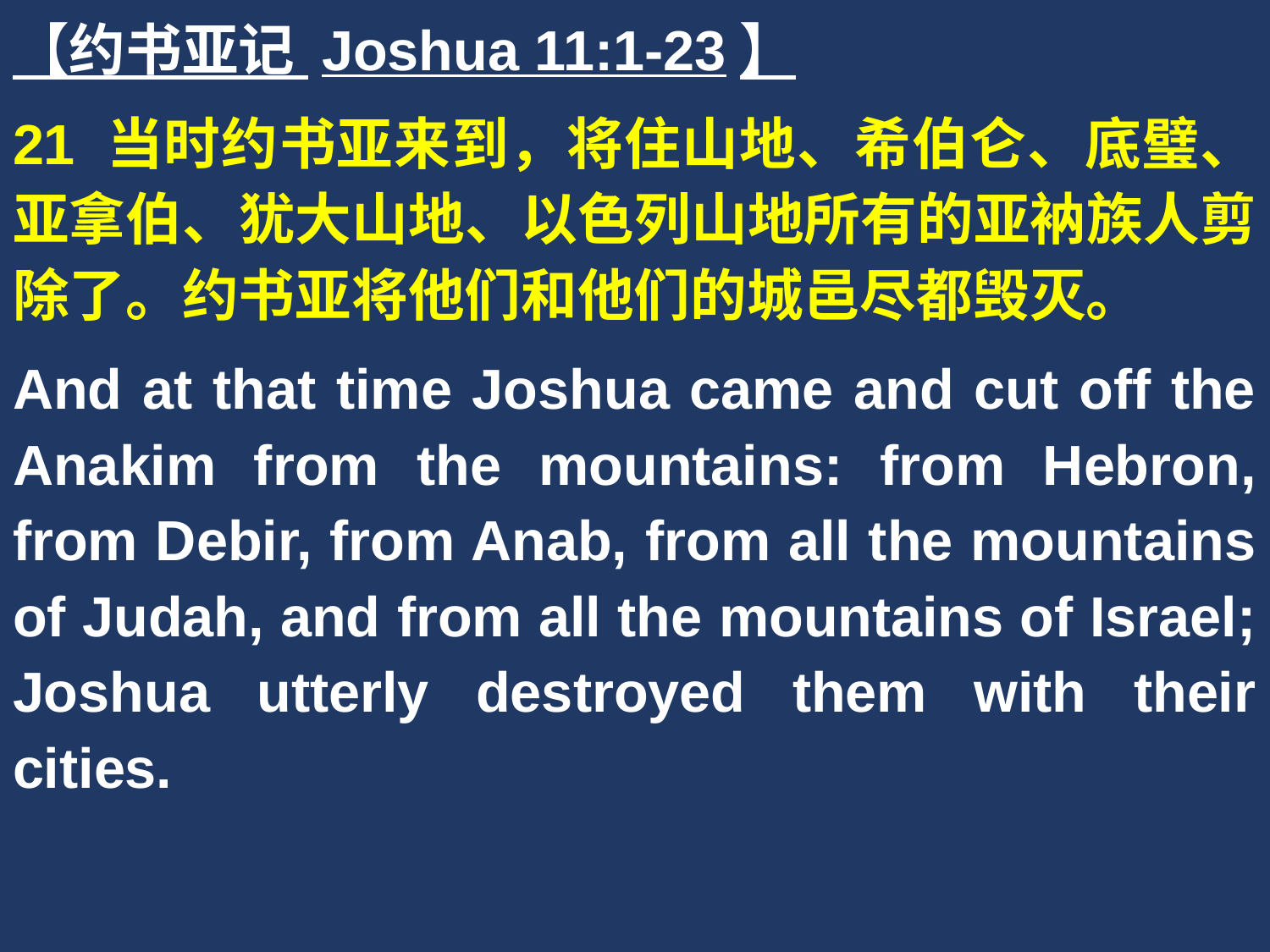

【约书亚记 Joshua 11:1-23】
21 当时约书亚来到，将住山地、希伯仑、底璧、亚拿伯、犹大山地、以色列山地所有的亚衲族人剪除了。约书亚将他们和他们的城邑尽都毁灭。
And at that time Joshua came and cut off the Anakim from the mountains: from Hebron, from Debir, from Anab, from all the mountains of Judah, and from all the mountains of Israel; Joshua utterly destroyed them with their cities.